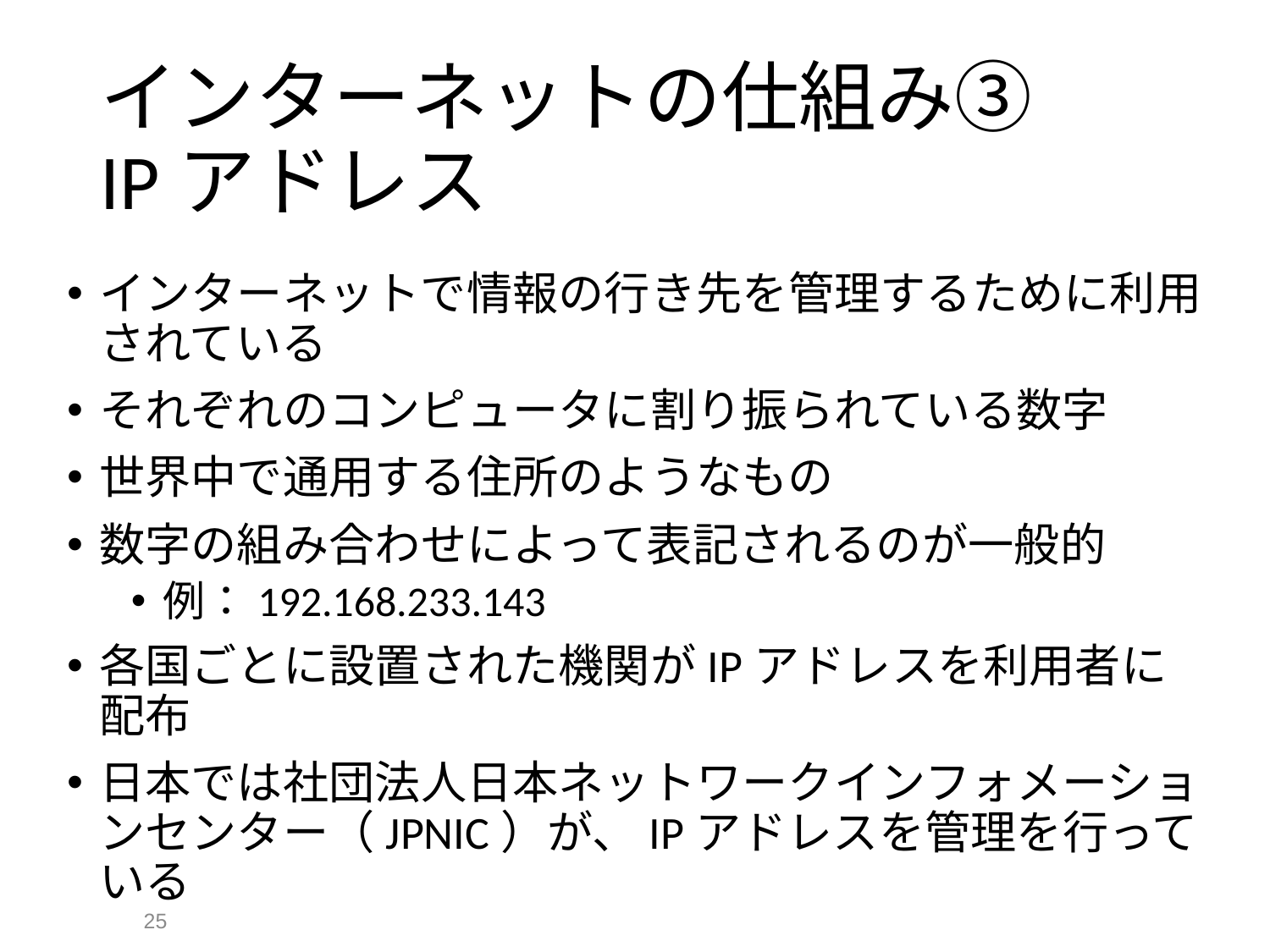

# インターネットの仕組み③ IPアドレス
インターネットで情報の行き先を管理するために利用されている
それぞれのコンピュータに割り振られている数字
世界中で通用する住所のようなもの
数字の組み合わせによって表記されるのが一般的
例：192.168.233.143
各国ごとに設置された機関がIPアドレスを利用者に配布
日本では社団法人日本ネットワークインフォメーションセンター（JPNIC）が、IPアドレスを管理を行っている
25